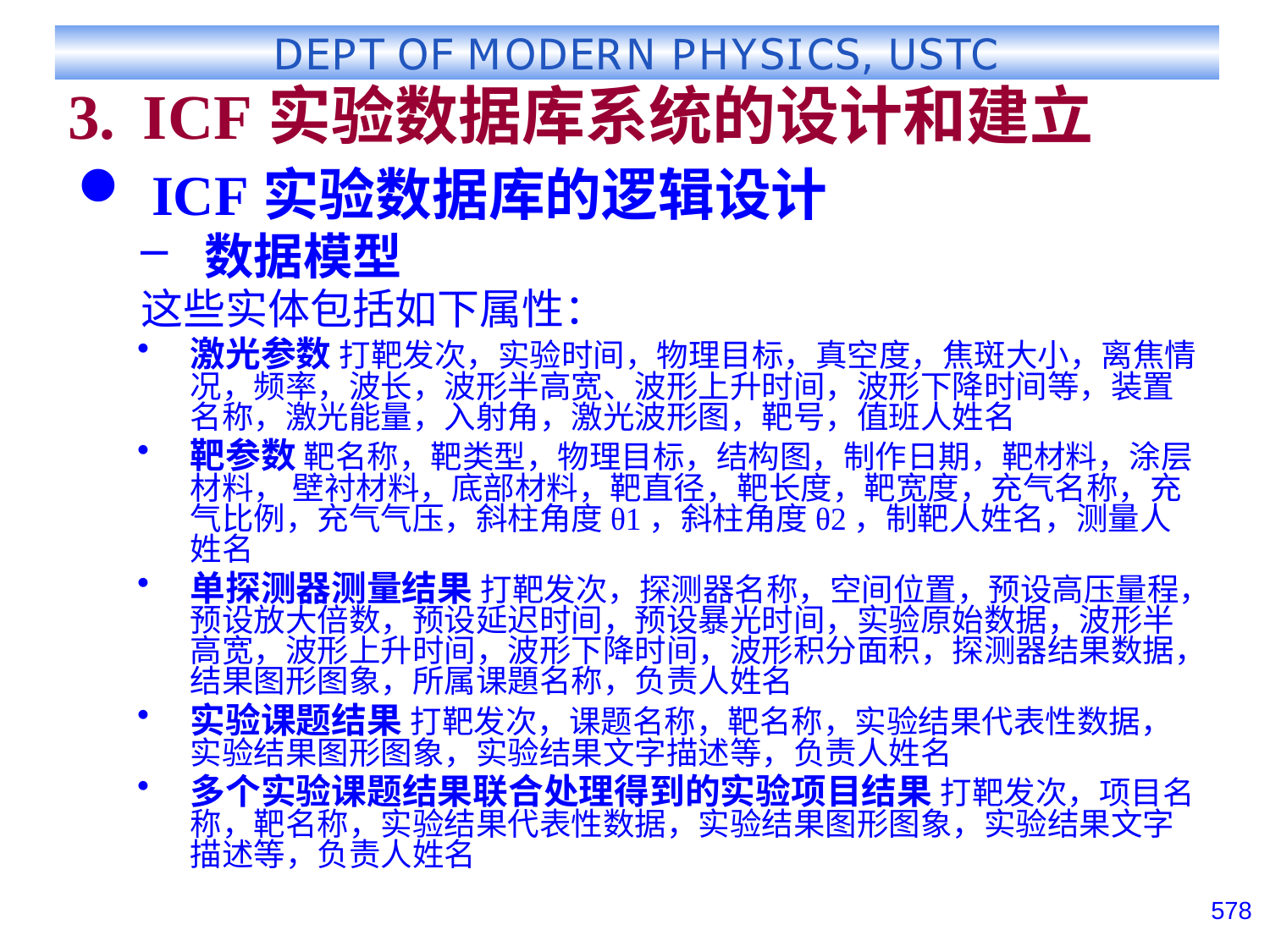

# ICF实验数据库系统的设计和建立
ICF实验数据库的逻辑设计
数据模型
这些实体包括如下属性：
激光参数 打靶发次，实验时间，物理目标，真空度，焦斑大小，离焦情况，频率，波长，波形半高宽、波形上升时间，波形下降时间等，装置名称，激光能量，入射角，激光波形图，靶号，值班人姓名
靶参数 靶名称，靶类型，物理目标，结构图，制作日期，靶材料，涂层材料， 壁衬材料，底部材料，靶直径，靶长度，靶宽度，充气名称，充气比例，充气气压，斜柱角度θ1，斜柱角度θ2，制靶人姓名，测量人姓名
单探测器测量结果 打靶发次，探测器名称，空间位置，预设高压量程，预设放大倍数，预设延迟时间，预设暴光时间，实验原始数据，波形半高宽，波形上升时间，波形下降时间，波形积分面积，探测器结果数据，结果图形图象，所属课題名称，负责人姓名
实验课题结果 打靶发次，课题名称，靶名称，实验结果代表性数据，实验结果图形图象，实验结果文字描述等，负责人姓名
多个实验课题结果联合处理得到的实验项目结果 打靶发次，项目名称，靶名称，实验结果代表性数据，实验结果图形图象，实验结果文字描述等，负责人姓名